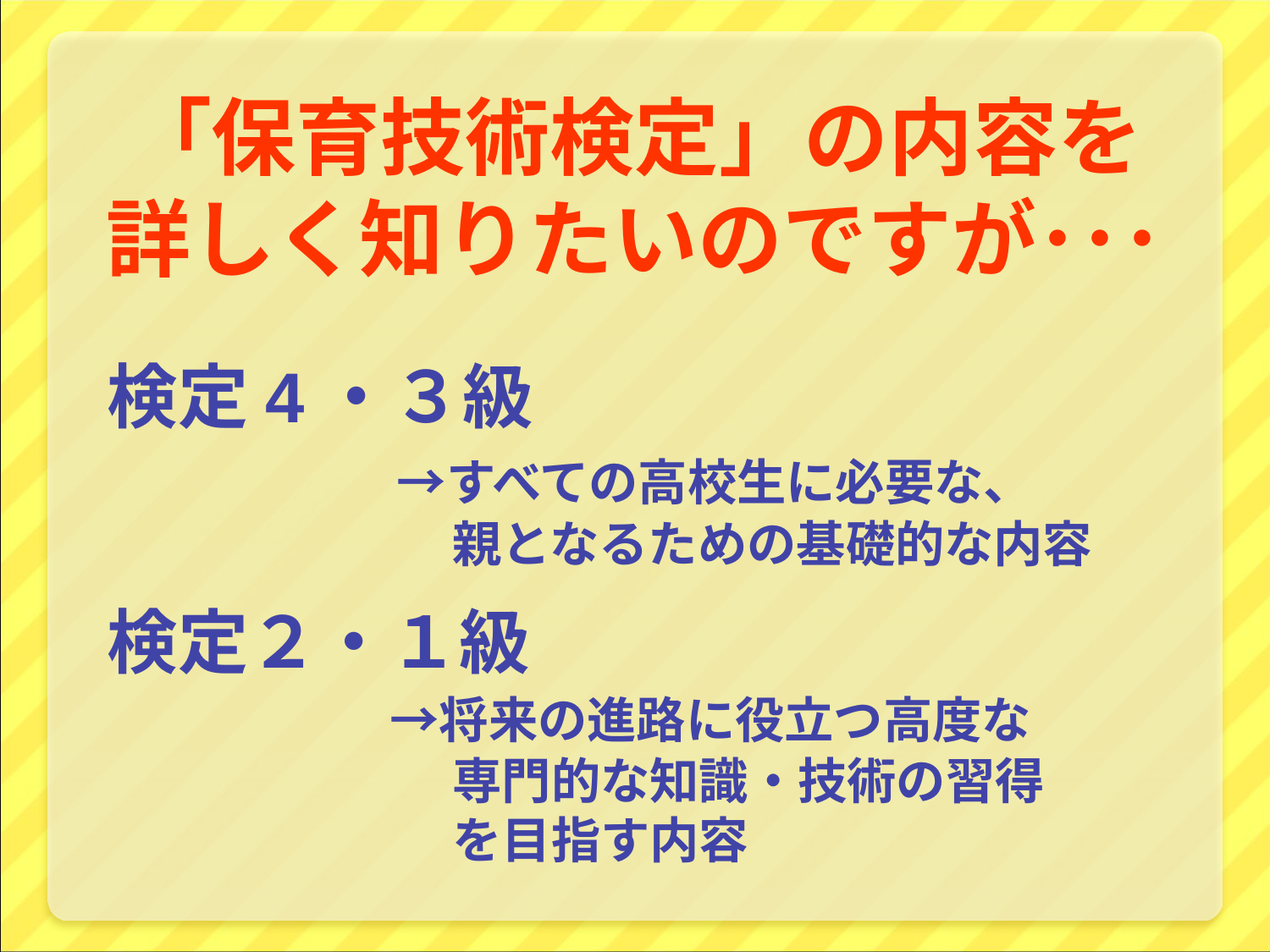

「保育技術検定」の内容を
詳しく知りたいのですが･･･

# 検定4・３級 　　　　　→すべての高校生に必要な、 　　　　　　　親となるための基礎的な内容 検定２・１級 　　　　　→将来の進路に役立つ高度な 　　　　　　　専門的な知識・技術の習得 　　　　　　　を目指す内容